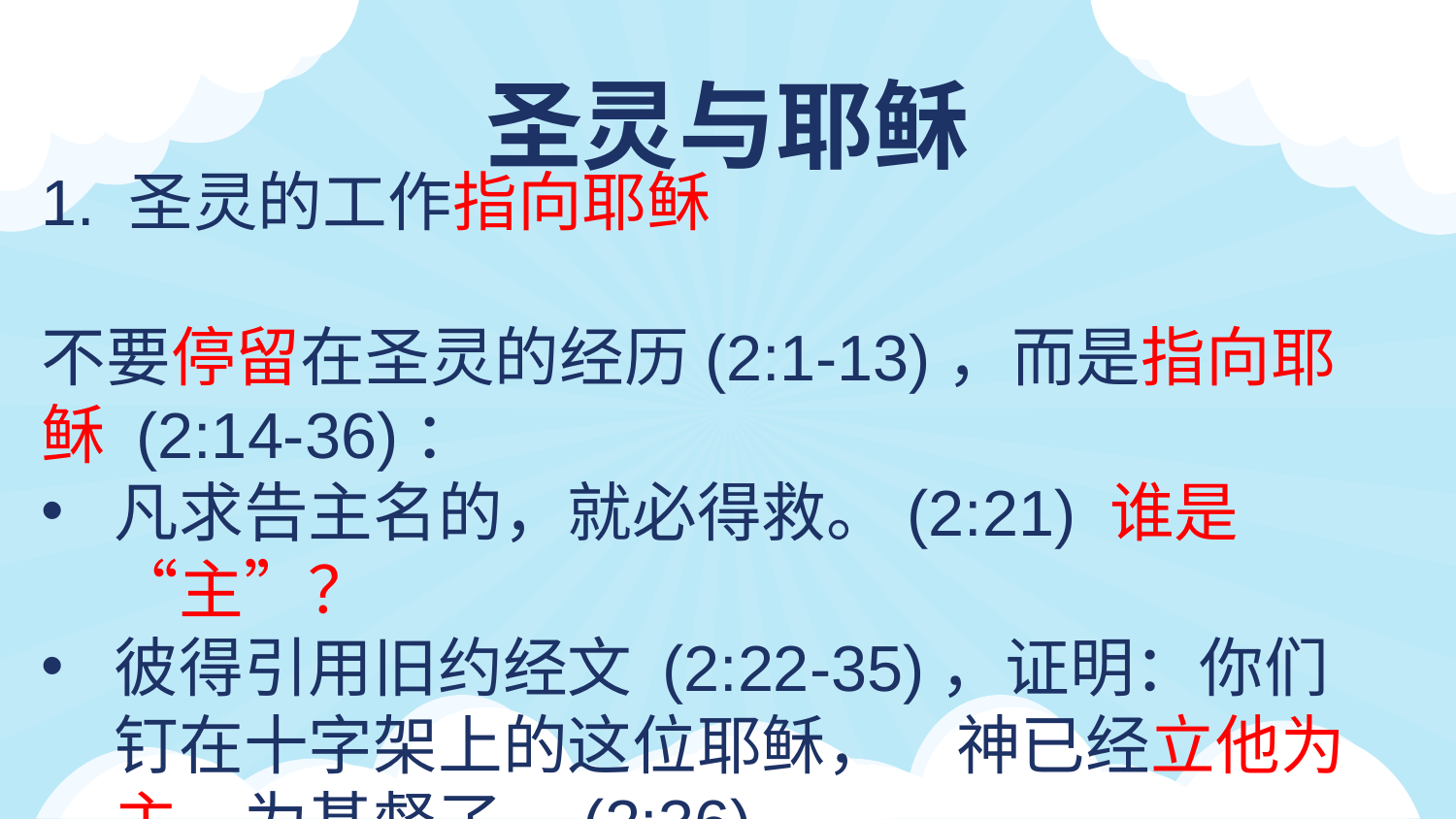

圣灵与耶稣
1. 圣灵的工作指向耶稣

不要停留在圣灵的经历(2:1-13)，而是指向耶稣 (2:14-36)：
凡求告主名的，就必得救。(2:21) 谁是“主”？
彼得引用旧约经文 (2:22-35)，证明：你们钉在十字架上的这位耶稣，　神已经立他为主，为基督了。(2:36)